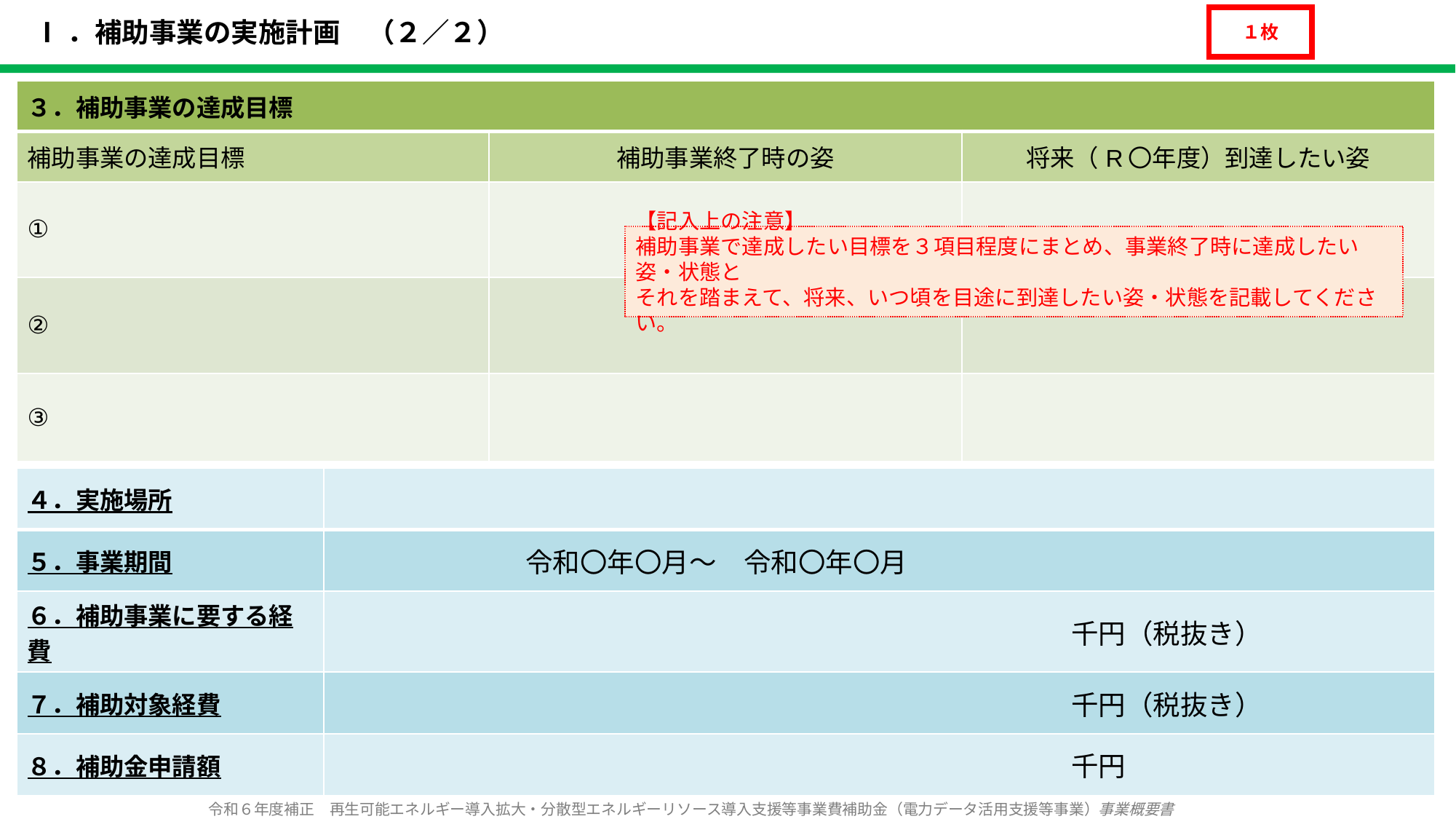

# Ⅰ．補助事業の実施計画　（２／２）
１枚
| ３．補助事業の達成目標 |  |  |
| --- | --- | --- |
| 補助事業の達成目標 | 補助事業終了時の姿 | 将来（R〇年度）到達したい姿 |
| ① |  |  |
| ② |  |  |
| ③ |  |  |
【記入上の注意】
補助事業で達成したい目標を３項目程度にまとめ、事業終了時に達成したい姿・状態と
それを踏まえて、将来、いつ頃を目途に到達したい姿・状態を記載してください。
| ４．実施場所 |  |
| --- | --- |
| ５．事業期間 | 令和〇年〇月～　令和〇年〇月 |
| ６．補助事業に要する経費 | 千円（税抜き） |
| ７．補助対象経費 | 千円（税抜き） |
| ８．補助金申請額 | 千円 |
【記入上の注意】
　※事業による達成目標、及び達成度を３項目程度にまとめてください。